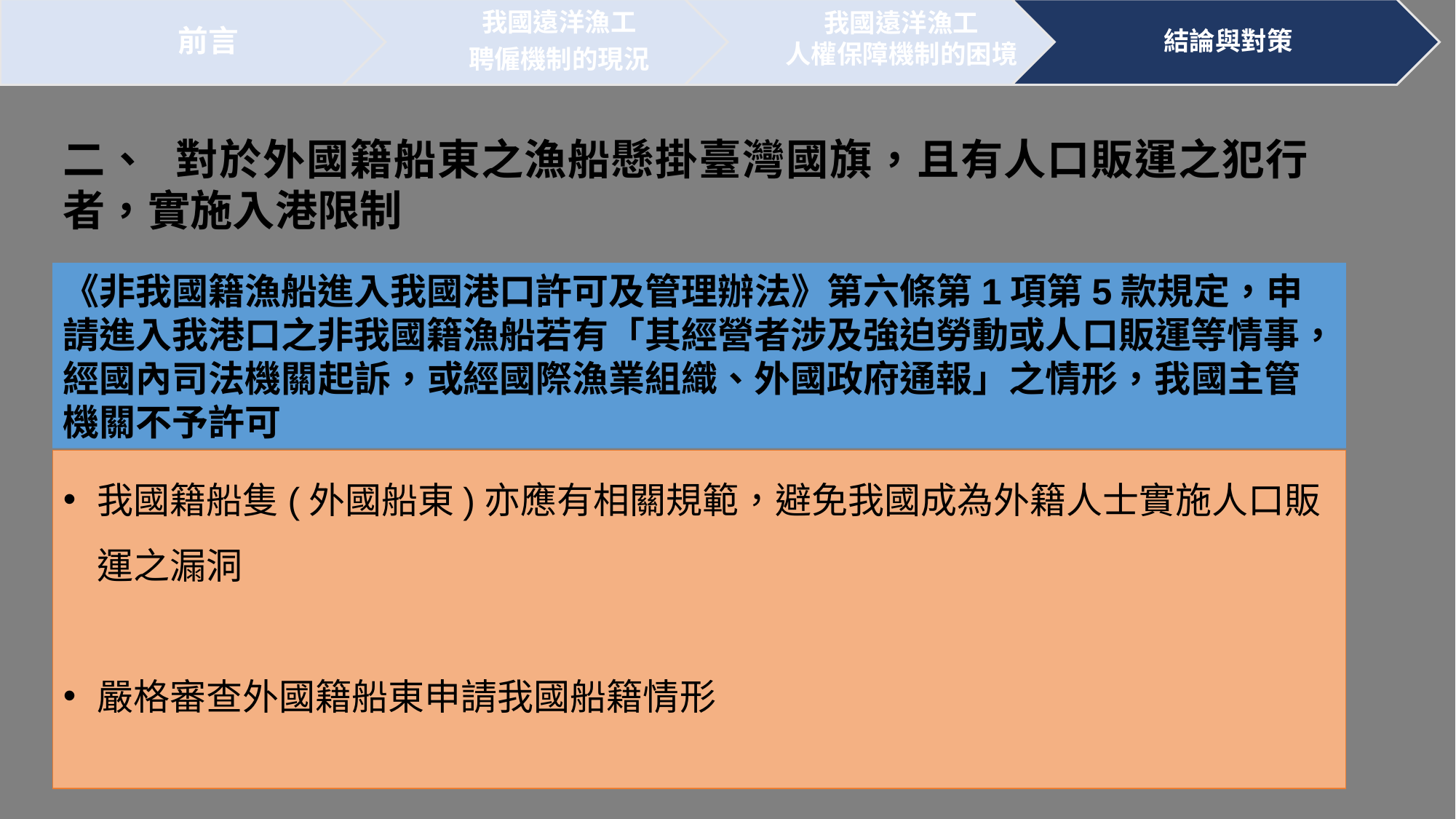

前言
我國遠洋漁工
聘僱機制的現況
我國遠洋漁工
人權保障機制的困境
結論與對策
二、	對於外國籍船東之漁船懸掛臺灣國旗，且有人口販運之犯行者，實施入港限制
《非我國籍漁船進入我國港口許可及管理辦法》第六條第1項第5款規定，申請進入我港口之非我國籍漁船若有「其經營者涉及強迫勞動或人口販運等情事，經國內司法機關起訴，或經國際漁業組織、外國政府通報」之情形，我國主管機關不予許可
我國籍船隻(外國船東)亦應有相關規範，避免我國成為外籍人士實施人口販運之漏洞

嚴格審查外國籍船東申請我國船籍情形